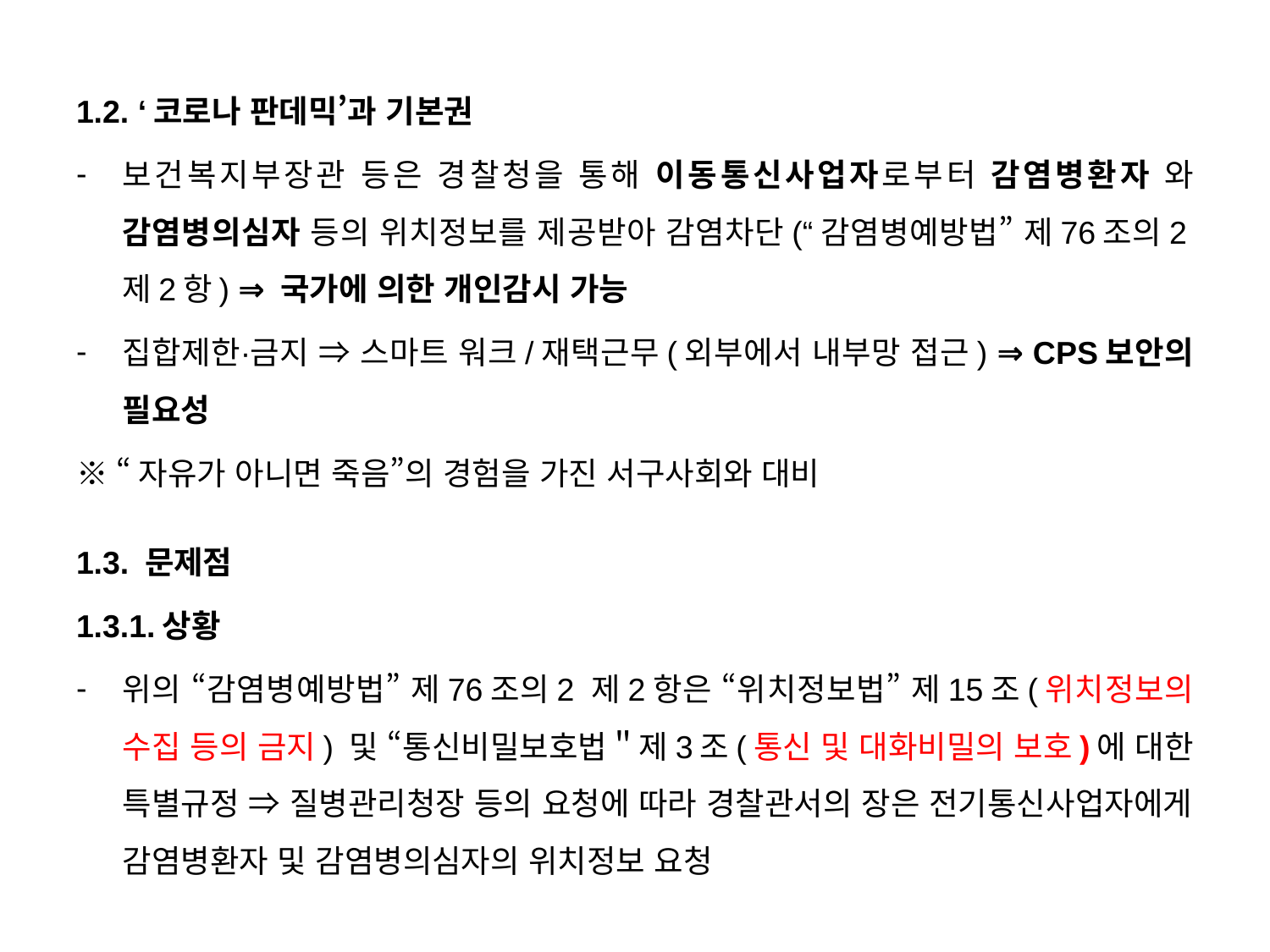

1.2. ‘코로나 판데믹’과 기본권
보건복지부장관 등은 경찰청을 통해 이동통신사업자로부터 감염병환자 와 감염병의심자 등의 위치정보를 제공받아 감염차단(“감염병예방법” 제76조의2제2항) ⇒ 국가에 의한 개인감시 가능
집합제한∙금지 ⇒ 스마트 워크/재택근무(외부에서 내부망 접근) ⇒ CPS보안의 필요성
※ “자유가 아니면 죽음”의 경험을 가진 서구사회와 대비

1.3. 문제점
1.3.1.상황
위의 “감염병예방법” 제76조의2 제2항은 “위치정보법” 제15조(위치정보의 수집 등의 금지) 및 “통신비밀보호법＂제3조(통신 및 대화비밀의 보호)에 대한 특별규정 ⇒ 질병관리청장 등의 요청에 따라 경찰관서의 장은 전기통신사업자에게 감염병환자 및 감염병의심자의 위치정보 요청